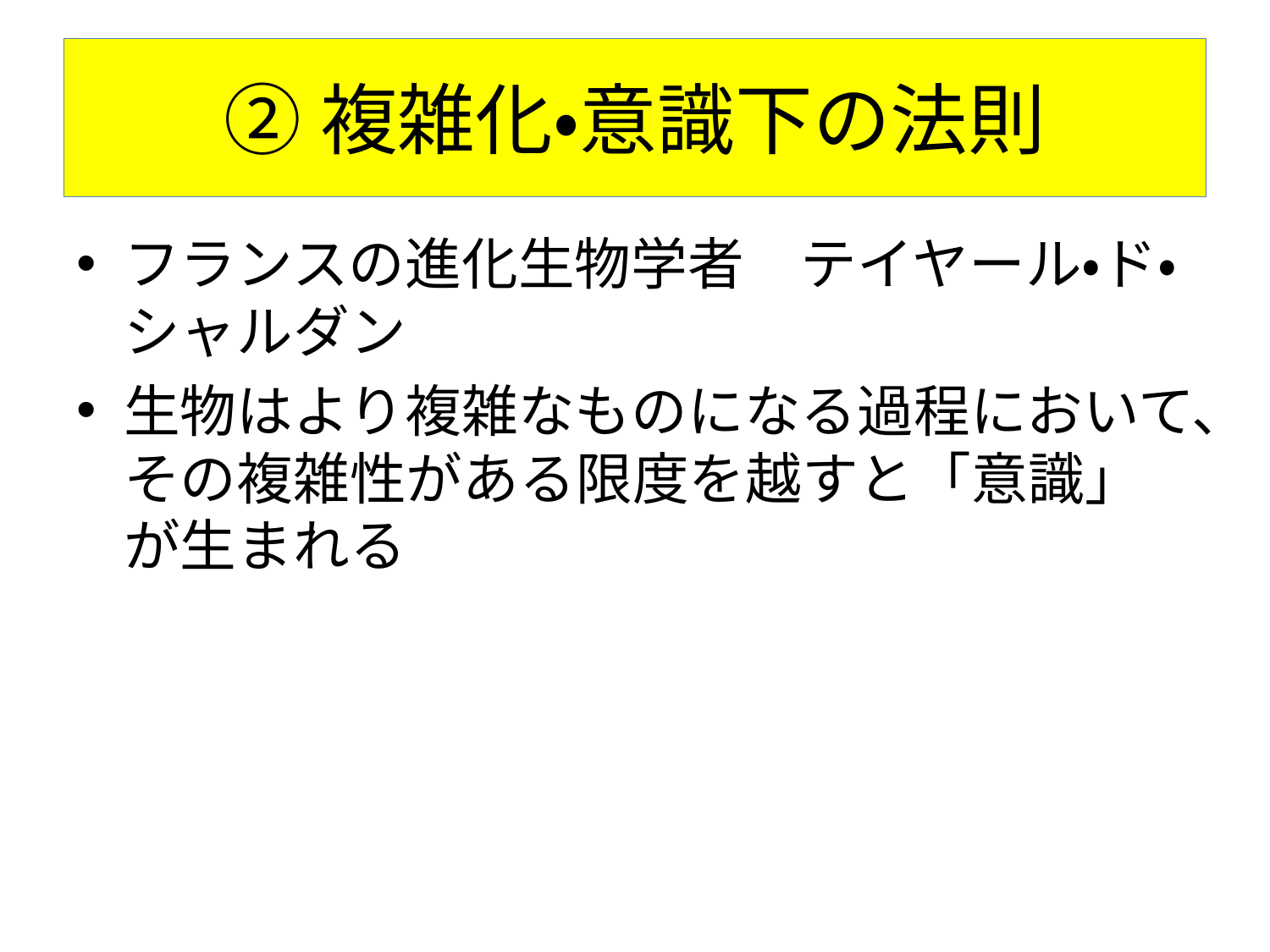

# ②複雑化・意識下の法則
フランスの進化生物学者　テイヤール・ド・シャルダン
生物はより複雑なものになる過程において、その複雑性がある限度を越すと「意識」が生まれる